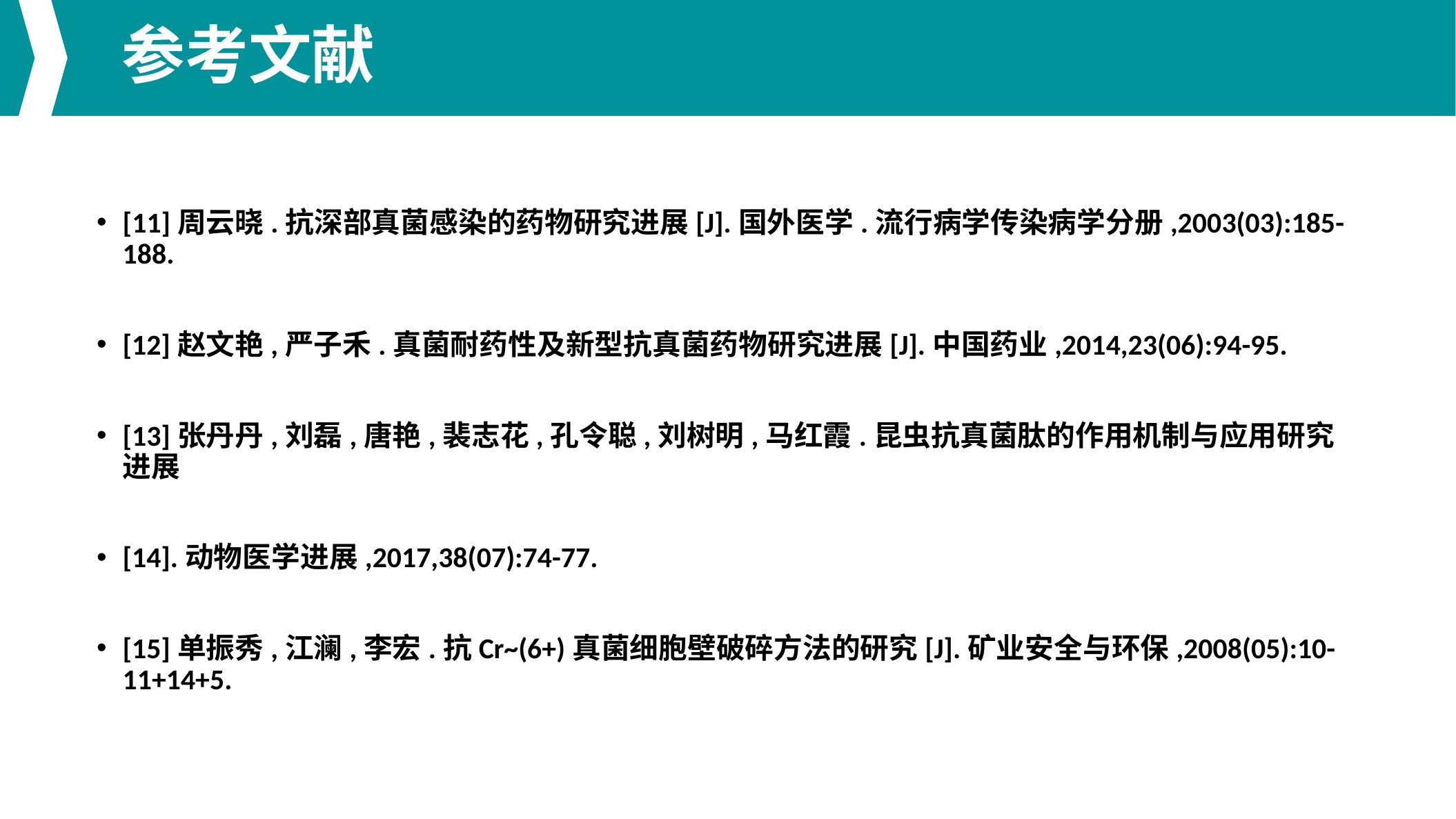

参考文献

[11]周云晓.抗深部真菌感染的药物研究进展[J].国外医学.流行病学传染病学分册,2003(03):185-188.

[12]赵文艳,严子禾.真菌耐药性及新型抗真菌药物研究进展[J].中国药业,2014,23(06):94-95.

[13]张丹丹,刘磊,唐艳,裴志花,孔令聪,刘树明,马红霞.昆虫抗真菌肽的作用机制与应用研究进展

[14].动物医学进展,2017,38(07):74-77.

[15]单振秀,江澜,李宏.抗Cr~(6+)真菌细胞壁破碎方法的研究[J].矿业安全与环保,2008(05):10-11+14+5.
点击请替换文字内容
点击请替换文字内容
请替换文字内容，添加相关标题，修改文字内容，也可以直接复制你的内容到此。请替换文字内容，添加相关标题，修改文字内容，也可以直接复制你的内容到此。请替换文字内容，添加相关标题，修改文字内容，也可以直接复制你的内容到此。
请替换文字内容，添加相关标题，修改文字内容，也可以直接复制你的内容到此。请替换文字内容，添加相关标题，修改文字内容，也可以直接复制你的内容到此。请替换文字内容，添加相关标题，修改文字内容，也可以直接复制你的内容到此。